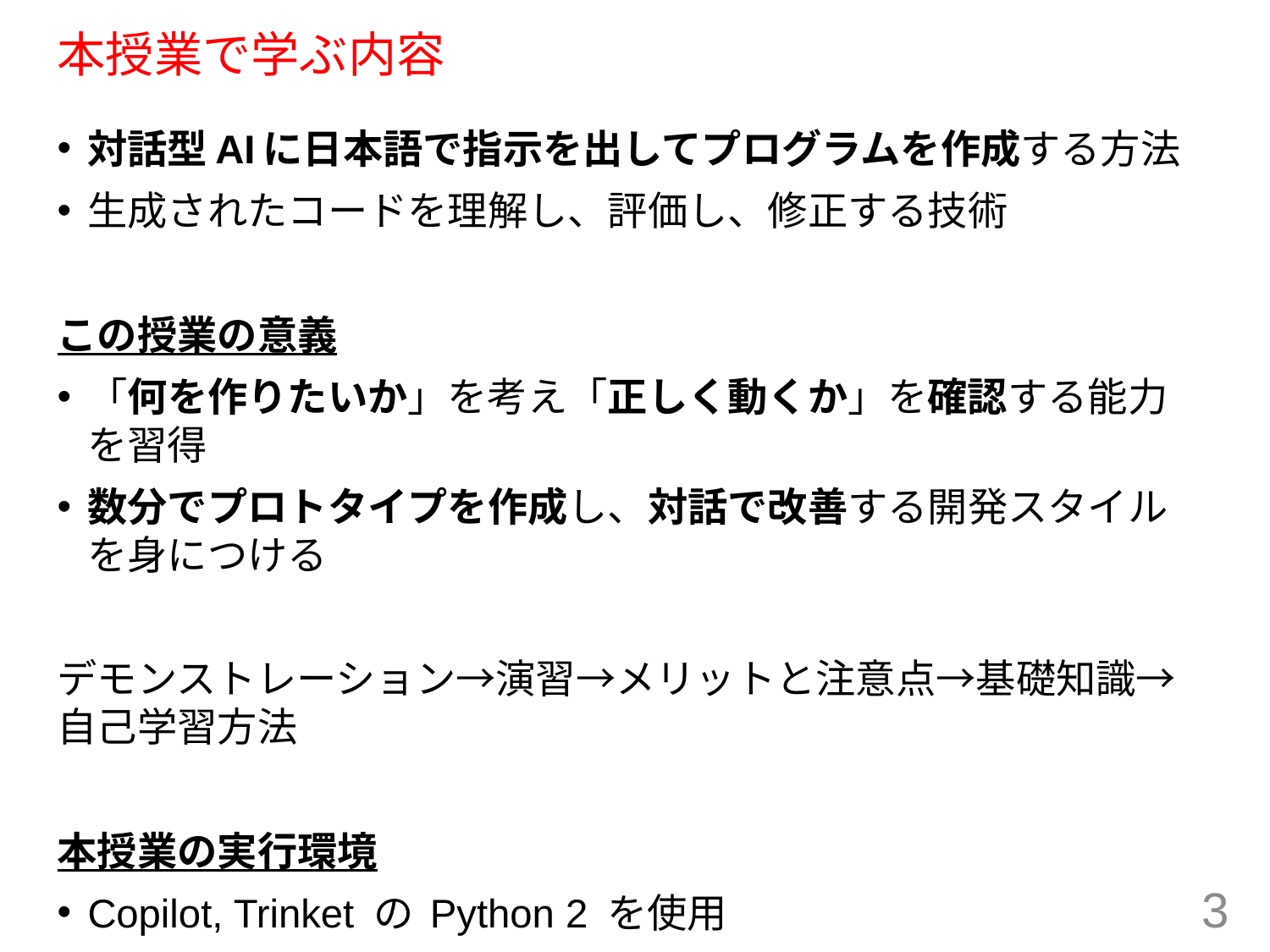

# 本授業で学ぶ内容
対話型AIに日本語で指示を出してプログラムを作成する方法
生成されたコードを理解し、評価し、修正する技術

この授業の意義
「何を作りたいか」を考え「正しく動くか」を確認する能力を習得
数分でプロトタイプを作成し、対話で改善する開発スタイルを身につける

デモンストレーション→演習→メリットと注意点→基礎知識→自己学習方法

本授業の実行環境
Copilot, Trinket の Python 2 を使用

3